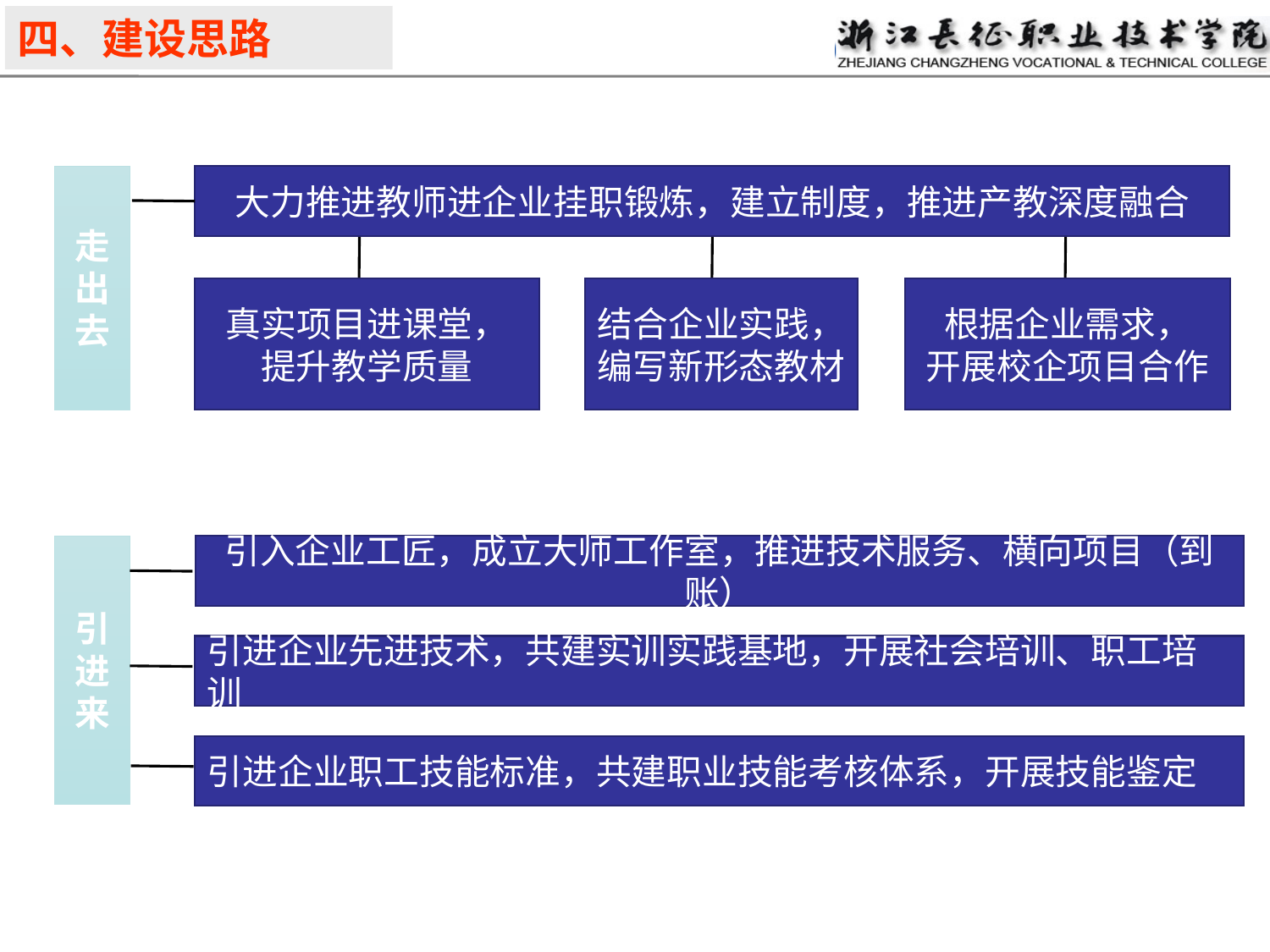

四、建设思路
走出去
大力推进教师进企业挂职锻炼，建立制度，推进产教深度融合
真实项目进课堂，
提升教学质量
结合企业实践，编写新形态教材
根据企业需求，
开展校企项目合作
引进来
引入企业工匠，成立大师工作室，推进技术服务、横向项目（到账）
引进企业先进技术，共建实训实践基地，开展社会培训、职工培训
引进企业职工技能标准，共建职业技能考核体系，开展技能鉴定